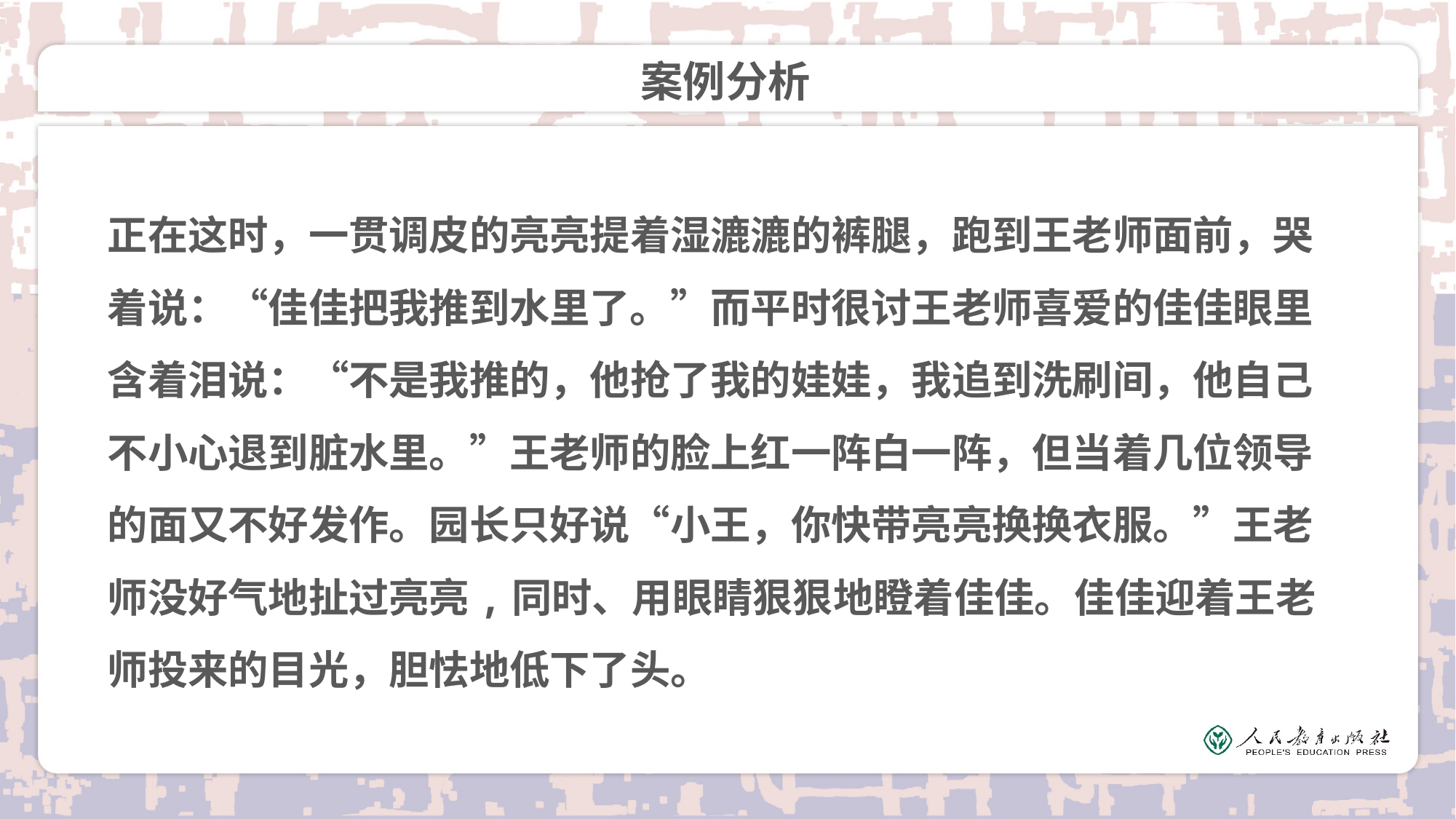

# 案例分析
正在这时，一贯调皮的亮亮提着湿漉漉的裤腿，跑到王老师面前，哭着说：“佳佳把我推到水里了。”而平时很讨王老师喜爱的佳佳眼里含着泪说：“不是我推的，他抢了我的娃娃，我追到洗刷间，他自己不小心退到脏水里。”王老师的脸上红一阵白一阵，但当着几位领导的面又不好发作。园长只好说“小王，你快带亮亮换换衣服。”王老师没好气地扯过亮亮,同时、用眼睛狠狠地瞪着佳佳。佳佳迎着王老师投来的目光，胆怯地低下了头。